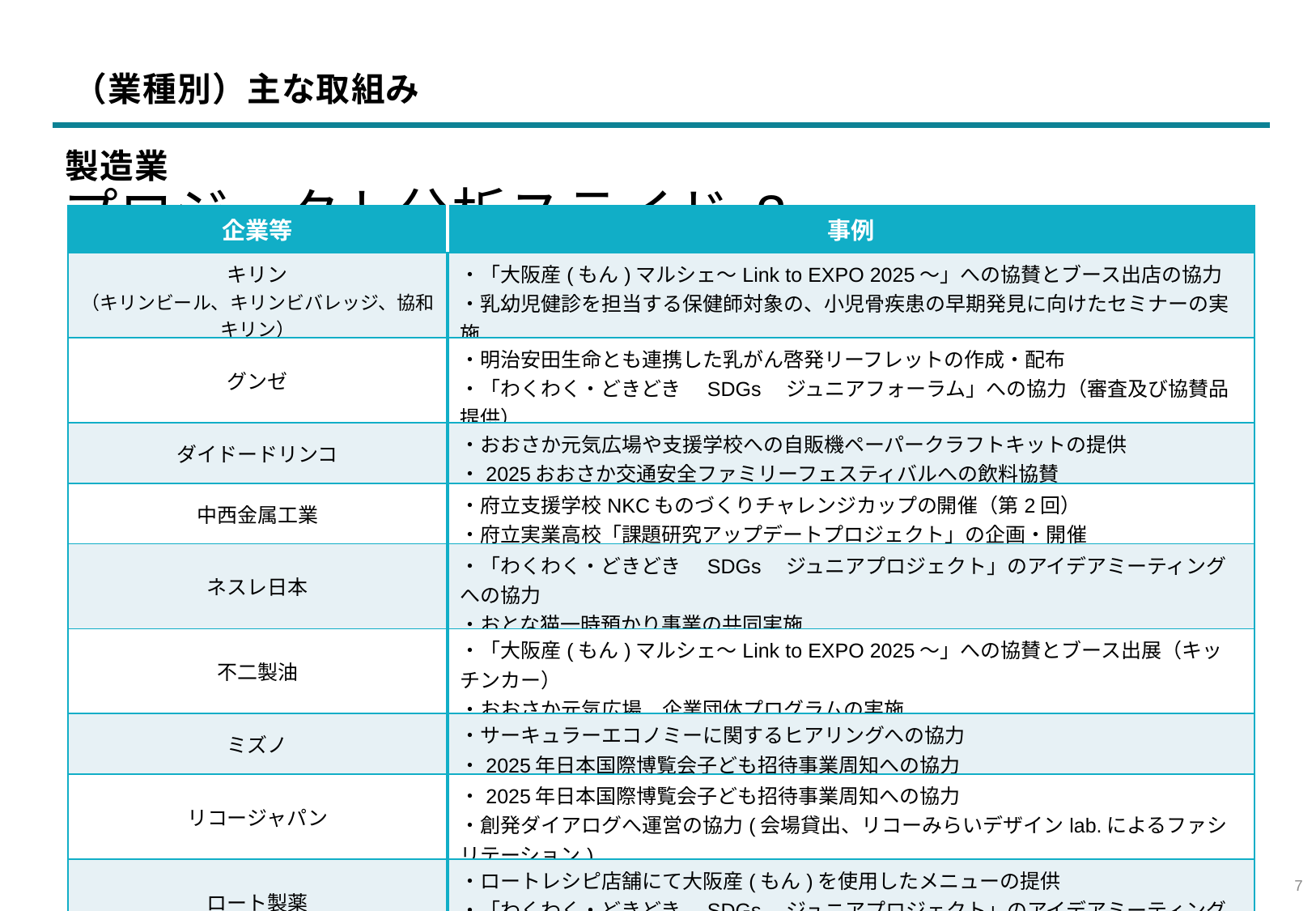

（業種別）主な取組み
製造業
プロジェクト分析スライド 3
| 企業等 | 事例 |
| --- | --- |
| キリン （キリンビール、キリンビバレッジ、協和キリン） | ・「大阪産(もん)マルシェ～Link to EXPO 2025～」への協賛とブース出店の協力 ・乳幼児健診を担当する保健師対象の、小児骨疾患の早期発見に向けたセミナーの実施 |
| グンゼ | ・明治安田生命とも連携した乳がん啓発リーフレットの作成・配布 ・「わくわく・どきどき　SDGs　ジュニアフォーラム」への協力（審査及び協賛品提供） |
| ダイドードリンコ | ・おおさか元気広場や支援学校への自販機ペーパークラフトキットの提供 ・2025おおさか交通安全ファミリーフェスティバルへの飲料協賛 |
| 中西金属工業 | ・府立支援学校NKCものづくりチャレンジカップの開催（第2回） ・府立実業高校「課題研究アップデートプロジェクト」の企画・開催 |
| ネスレ日本 | ・「わくわく・どきどき　SDGs　ジュニアプロジェクト」のアイデアミーティングへの協力 ・おとな猫一時預かり事業の共同実施 |
| 不二製油 | ・「大阪産(もん)マルシェ～Link to EXPO 2025～」への協賛とブース出展（キッチンカー） ・おおさか元気広場　企業団体プログラムの実施 |
| ミズノ | ・サーキュラーエコノミーに関するヒアリングへの協力 ・2025年日本国際博覧会子ども招待事業周知への協力 |
| リコージャパン | ・2025年日本国際博覧会子ども招待事業周知への協力 ・創発ダイアログへ運営の協力(会場貸出、リコーみらいデザインlab.によるファシリテーション) |
| ロート製薬 | ・ロートレシピ店舗にて大阪産(もん)を使用したメニューの提供 ・「わくわく・どきどき　SDGs　ジュニアプロジェクト」のアイデアミーティングへの協力 |
7